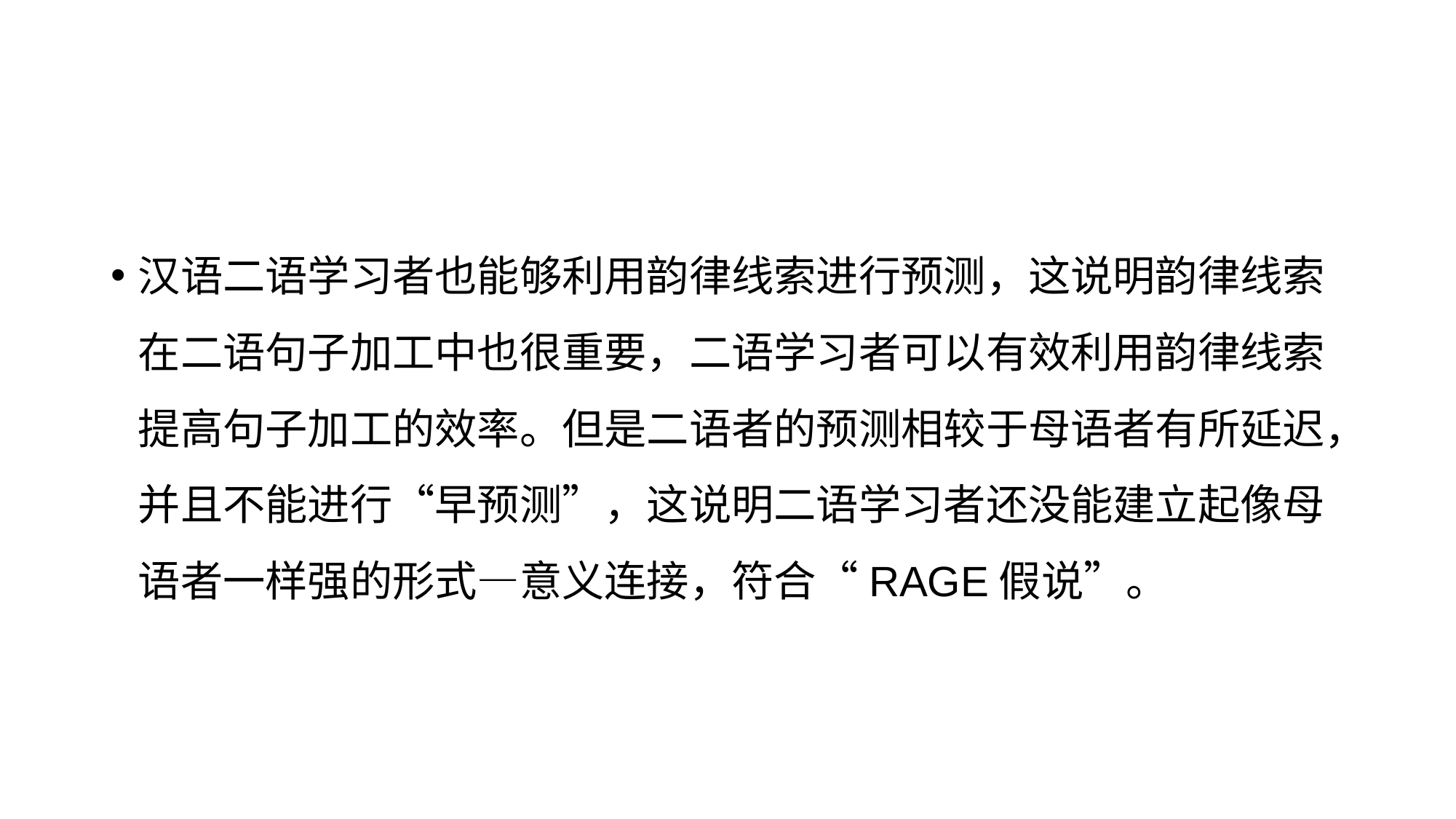

汉语二语学习者也能够利用韵律线索进行预测，这说明韵律线索在二语句子加工中也很重要，二语学习者可以有效利用韵律线索提高句子加工的效率。但是二语者的预测相较于母语者有所延迟，并且不能进行“早预测”，这说明二语学习者还没能建立起像母语者一样强的形式—意义连接，符合“RAGE假说”。